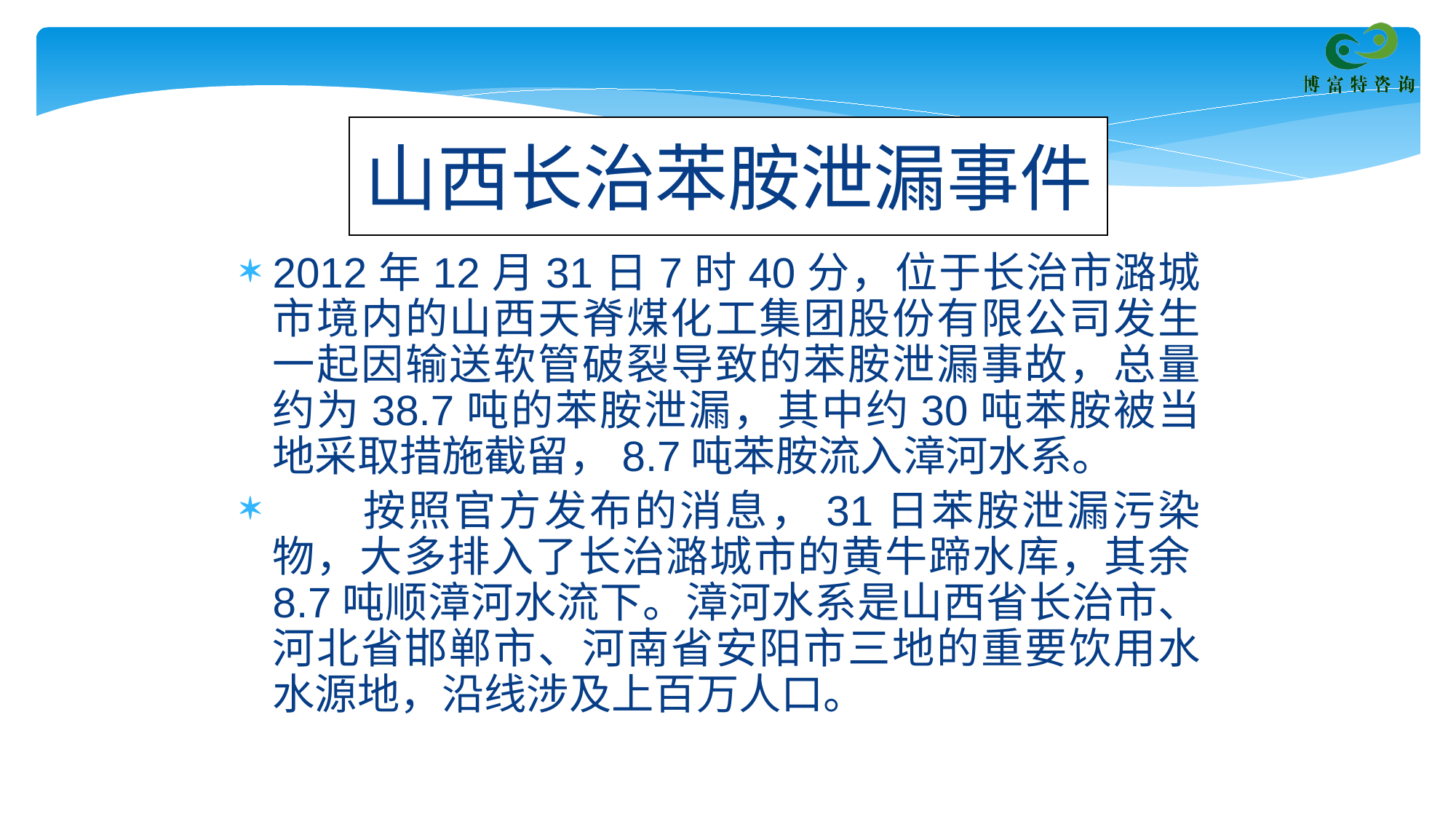

山西长治苯胺泄漏事件
2012年12月31日7时40分，位于长治市潞城市境内的山西天脊煤化工集团股份有限公司发生一起因输送软管破裂导致的苯胺泄漏事故，总量约为38.7吨的苯胺泄漏，其中约30吨苯胺被当地采取措施截留，8.7吨苯胺流入漳河水系。
　　按照官方发布的消息，31日苯胺泄漏污染物，大多排入了长治潞城市的黄牛蹄水库，其余8.7吨顺漳河水流下。漳河水系是山西省长治市、河北省邯郸市、河南省安阳市三地的重要饮用水水源地，沿线涉及上百万人口。